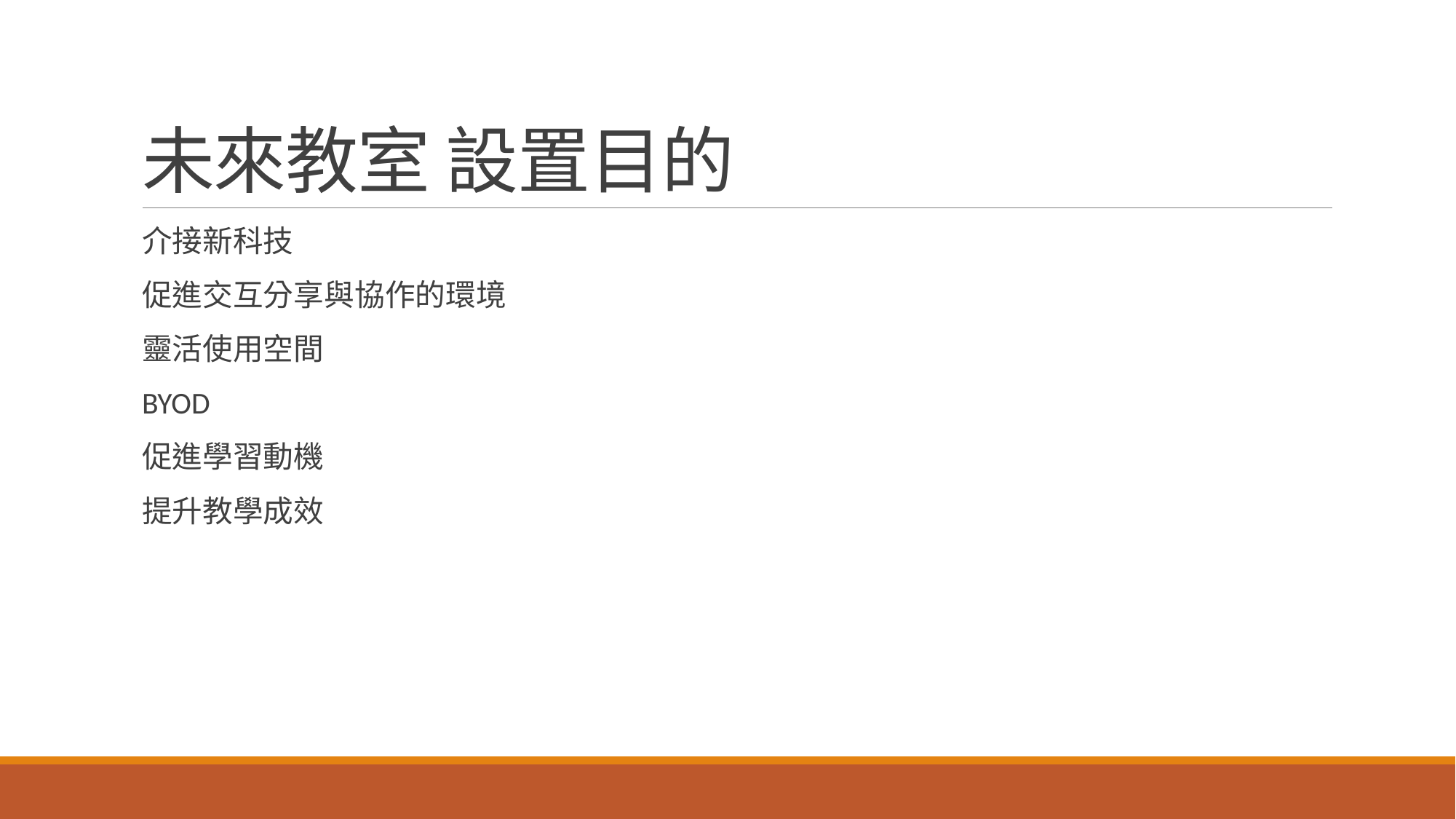

# 未來教室 設置目的
介接新科技
促進交互分享與協作的環境
靈活使用空間
BYOD
促進學習動機
提升教學成效